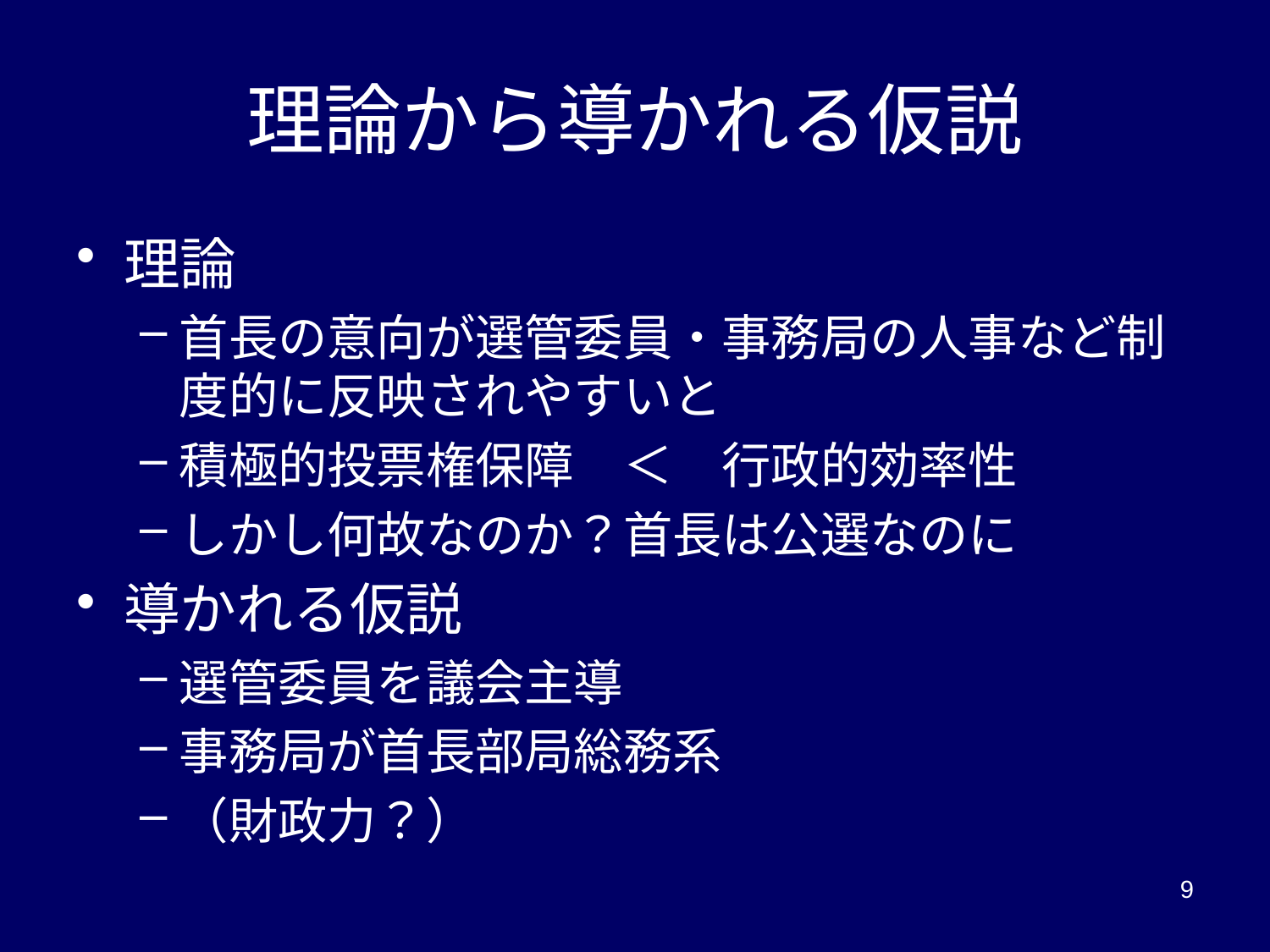

# 理論から導かれる仮説
理論
首長の意向が選管委員・事務局の人事など制度的に反映されやすいと
積極的投票権保障　＜　行政的効率性
しかし何故なのか？首長は公選なのに
導かれる仮説
選管委員を議会主導
事務局が首長部局総務系
（財政力？）
9